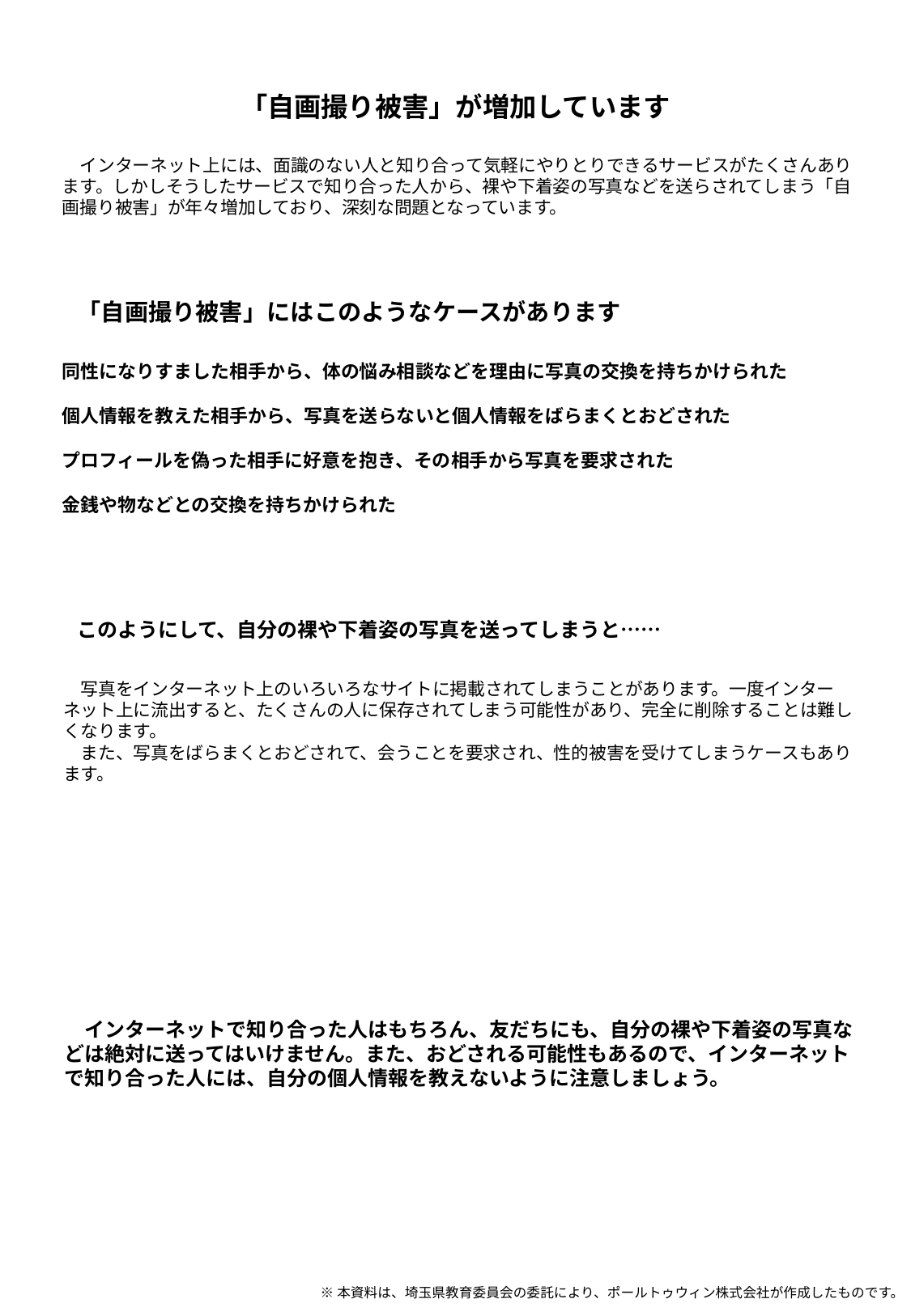

「自画撮り被害」が増加しています
　インターネット上には、面識のない人と知り合って気軽にやりとりできるサービスがたくさんあります。しかしそうしたサービスで知り合った人から、裸や下着姿の写真などを送らされてしまう「自画撮り被害」が年々増加しており、深刻な問題となっています。
「自画撮り被害」にはこのようなケースがあります
同性になりすました相手から、体の悩み相談などを理由に写真の交換を持ちかけられた

個人情報を教えた相手から、写真を送らないと個人情報をばらまくとおどされた

プロフィールを偽った相手に好意を抱き、その相手から写真を要求された

金銭や物などとの交換を持ちかけられた
このようにして、自分の裸や下着姿の写真を送ってしまうと……
　写真をインターネット上のいろいろなサイトに掲載されてしまうことがあります。一度インターネット上に流出すると、たくさんの人に保存されてしまう可能性があり、完全に削除することは難しくなります。
　また、写真をばらまくとおどされて、会うことを要求され、性的被害を受けてしまうケースもあります。
　インターネットで知り合った人はもちろん、友だちにも、自分の裸や下着姿の写真などは絶対に送ってはいけません。また、おどされる可能性もあるので、インターネットで知り合った人には、自分の個人情報を教えないように注意しましょう。
※本資料は、埼玉県教育委員会の委託により、ポールトゥウィン株式会社が作成したものです。